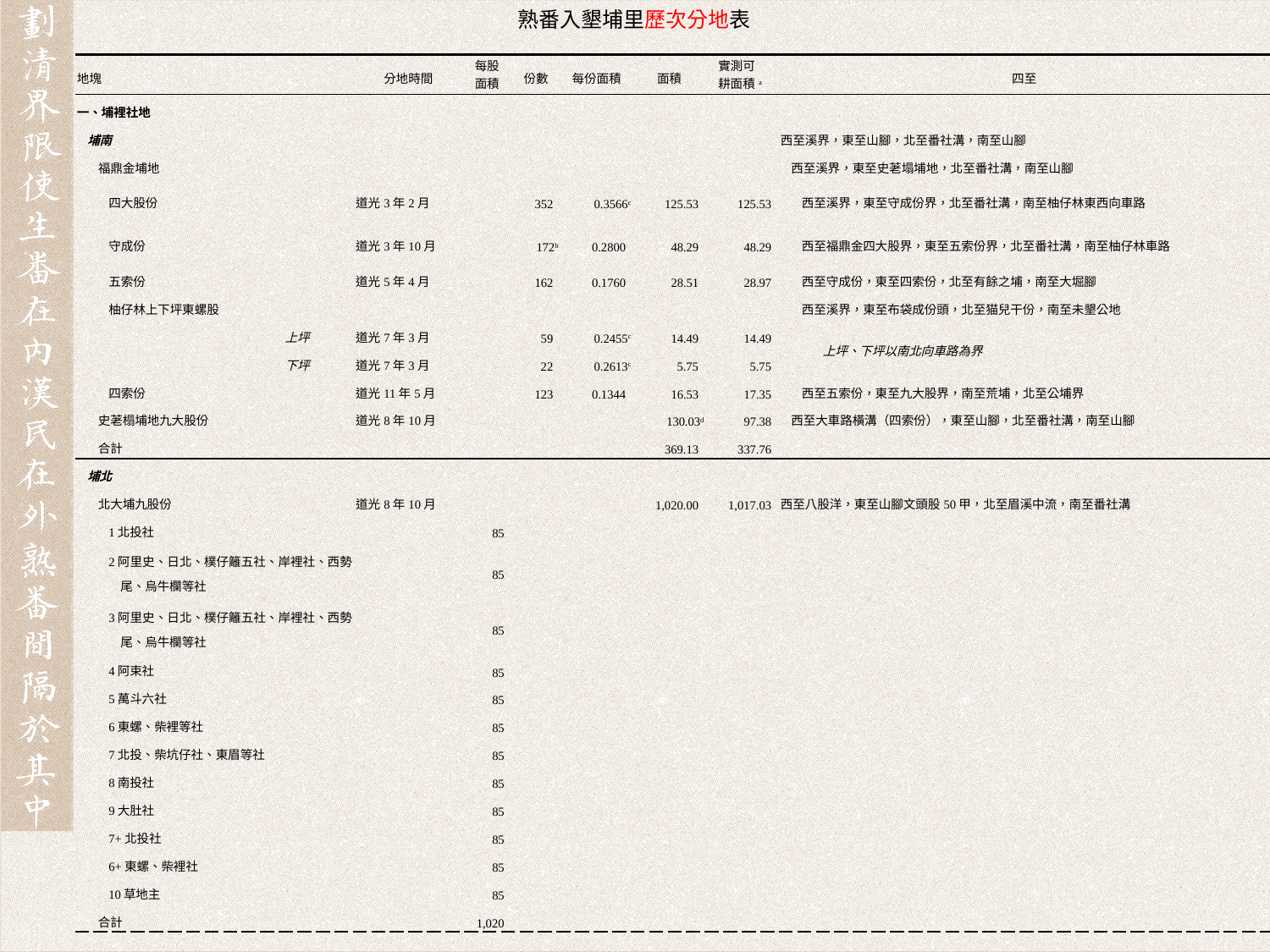

熟番入墾埔里歷次分地表
| 地塊 | 分地時間 | 每股 面積 | 份數 | 每份面積 | 面積 | 實測可 耕面積a | 四至 |
| --- | --- | --- | --- | --- | --- | --- | --- |
| 一、埔裡社地 |  |  |  |  |  |  |  |
| 埔南 |  |  |  |  |  |  | 西至溪界，東至山腳，北至番社溝，南至山腳 |
| 福鼎金埔地 |  |  |  |  |  |  | 西至溪界，東至史荖塌埔地，北至番社溝，南至山腳 |
| 四大股份 | 道光3年2月 |  | 352 | 0.3566c | 125.53 | 125.53 | 西至溪界，東至守成份界，北至番社溝，南至柚仔林東西向車路 |
| 守成份 | 道光3年10月 |  | 172b | 0.2800 | 48.29 | 48.29 | 西至福鼎金四大股界，東至五索份界，北至番社溝，南至柚仔林車路 |
| 五索份 | 道光5年4月 |  | 162 | 0.1760 | 28.51 | 28.97 | 西至守成份，東至四索份，北至有餘之埔，南至大堀腳 |
| 柚仔林上下坪東螺股 |  |  |  |  |  |  | 西至溪界，東至布袋成份頭，北至猫兒干份，南至未墾公地 |
| 上坪 | 道光7年3月 |  | 59 | 0.2455c | 14.49 | 14.49 | 上坪、下坪以南北向車路為界 |
| 下坪 | 道光7年3月 |  | 22 | 0.2613c | 5.75 | 5.75 |  |
| 四索份 | 道光11年5月 |  | 123 | 0.1344 | 16.53 | 17.35 | 西至五索份，東至九大股界，南至荒埔，北至公埔界 |
| 史荖榻埔地九大股份 | 道光8年10月 |  |  |  | 130.03d | 97.38 | 西至大車路橫溝（四索份），東至山腳，北至番社溝，南至山腳 |
| 合計 |  |  |  |  | 369.13 | 337.76 |  |
| 埔北 |  |  |  |  |  |  |  |
| 北大埔九股份 | 道光8年10月 |  |  |  | 1,020.00 | 1,017.03 | 西至八股洋，東至山腳文頭股50甲，北至眉溪中流，南至番社溝 |
| 1北投社 |  | 85 |  |  |  |  |  |
| 2阿里史、日北、樸仔籬五社、岸裡社、西勢尾、烏牛欄等社 |  | 85 |  |  |  |  |  |
| 3阿里史、日北、樸仔籬五社、岸裡社、西勢尾、烏牛欄等社 |  | 85 |  |  |  |  |  |
| 4阿束社 |  | 85 |  |  |  |  |  |
| 5萬斗六社 |  | 85 |  |  |  |  |  |
| 6東螺、柴裡等社 |  | 85 |  |  |  |  |  |
| 7北投、柴坑仔社、東眉等社 |  | 85 |  |  |  |  |  |
| 8南投社 |  | 85 |  |  |  |  |  |
| 9大肚社 |  | 85 |  |  |  |  |  |
| 7+北投社 |  | 85 |  |  |  |  |  |
| 6+東螺、柴裡社 |  | 85 |  |  |  |  |  |
| 10草地主 |  | 85 |  |  |  |  |  |
| 合計 |  | 1,020 |  |  |  |  |  |